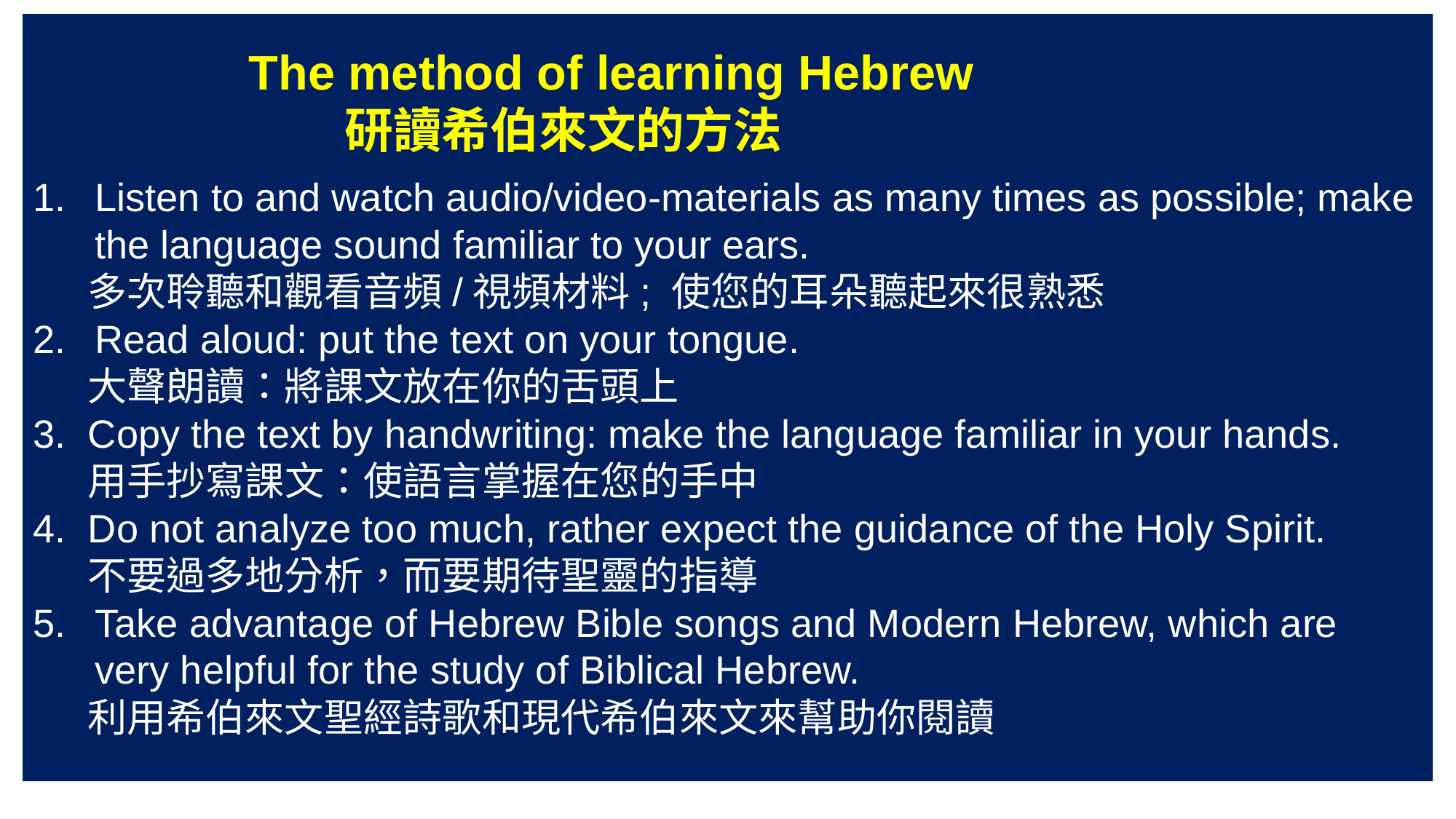

The method of learning Hebrew
                           研讀希伯來文的方法

Listen to and watch audio/video-materials as many times as possible; make the language sound familiar to your ears.
     多次聆聽和觀看音頻/視頻材料; 使您的耳朵聽起來很熟悉
Read aloud: put the text on your tongue.
     大聲朗讀：將課文放在你的舌頭上
3.  Copy the text by handwriting: make the language familiar in your hands.
     用手抄寫課文：使語言掌握在您的手中
4.  Do not analyze too much, rather expect the guidance of the Holy Spirit.
     不要過多地分析，而要期待聖靈的指導
Take advantage of Hebrew Bible songs and Modern Hebrew, which are very helpful for the study of Biblical Hebrew.
     利用希伯來文聖經詩歌和現代希伯來文來幫助你閱讀